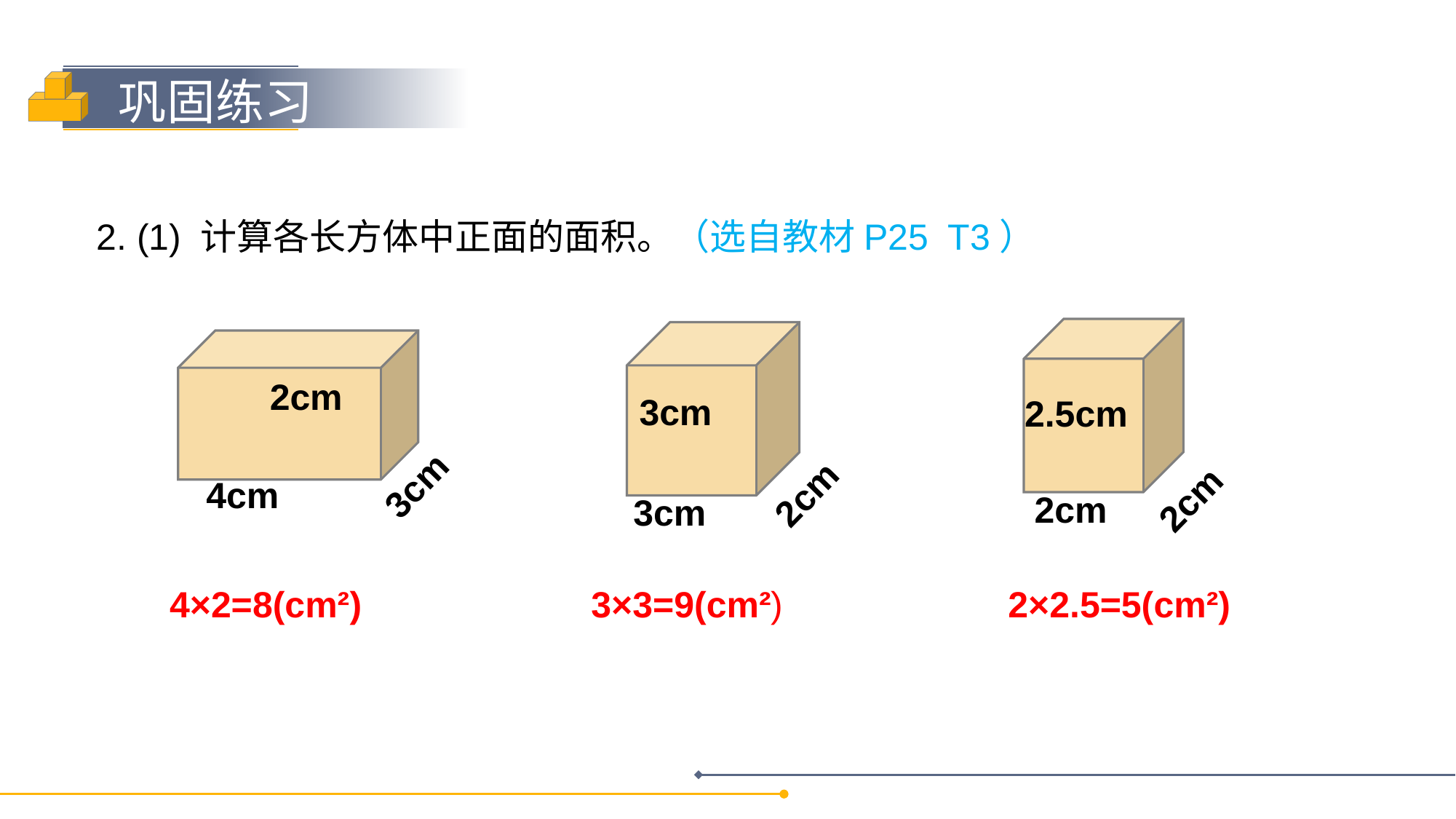

2. (1) 计算各长方体中正面的面积。（选自教材P25  T3）

2.5cm
2cm
2cm

3cm
2cm
3cm

2cm
3cm
4cm
  4×2=8(cm²)
  3×3=9(cm²)
  2×2.5=5(cm²)